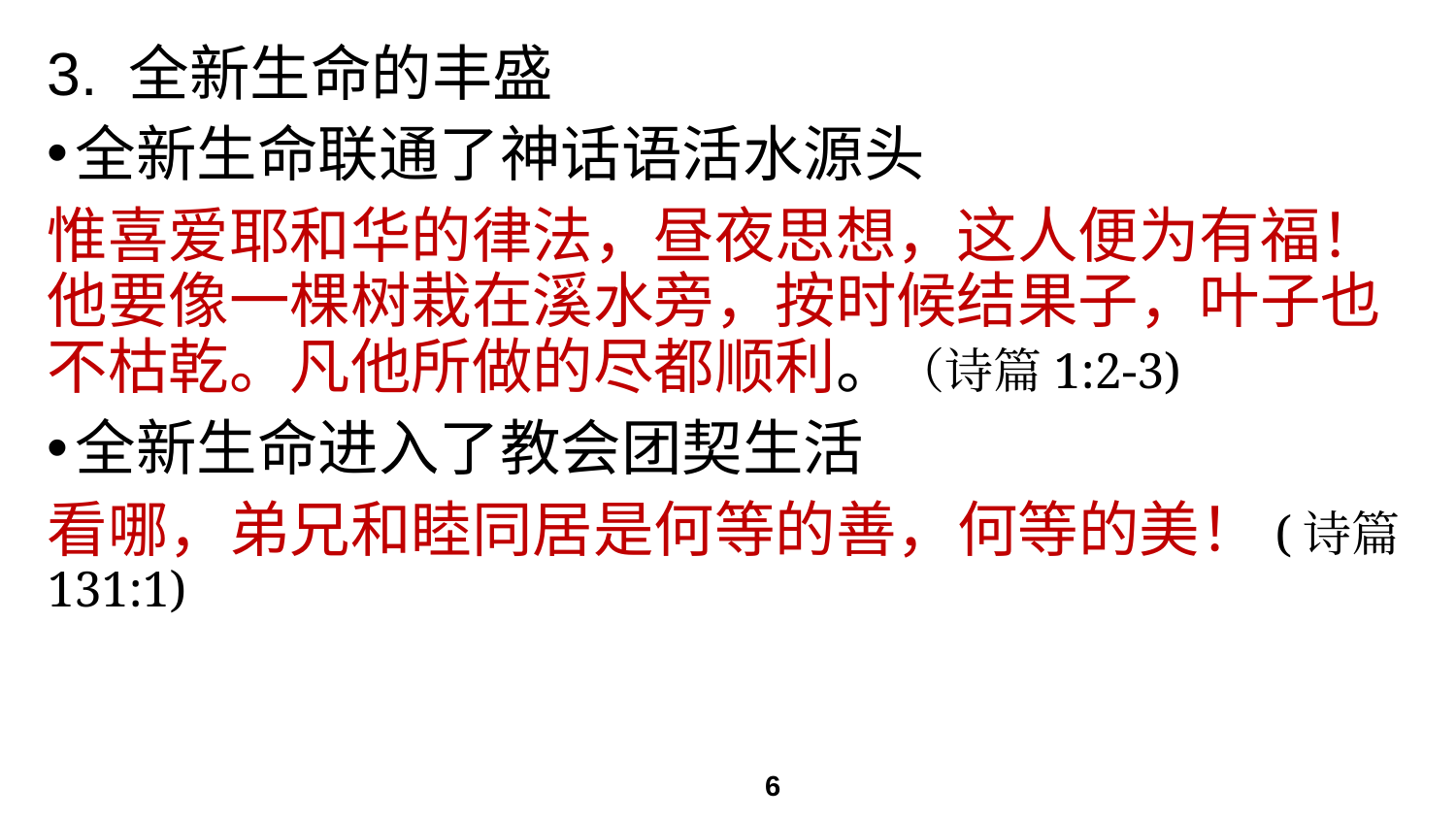

# 3. 全新生命的丰盛
全新生命联通了神话语活水源头
惟喜爱耶和华的律法，昼夜思想，这人便为有福！他要像一棵树栽在溪水旁，按时候结果子，叶子也不枯乾。凡他所做的尽都顺利。（诗篇1:2-3)
全新生命进入了教会团契生活
看哪，弟兄和睦同居是何等的善，何等的美！(诗篇131:1)
6